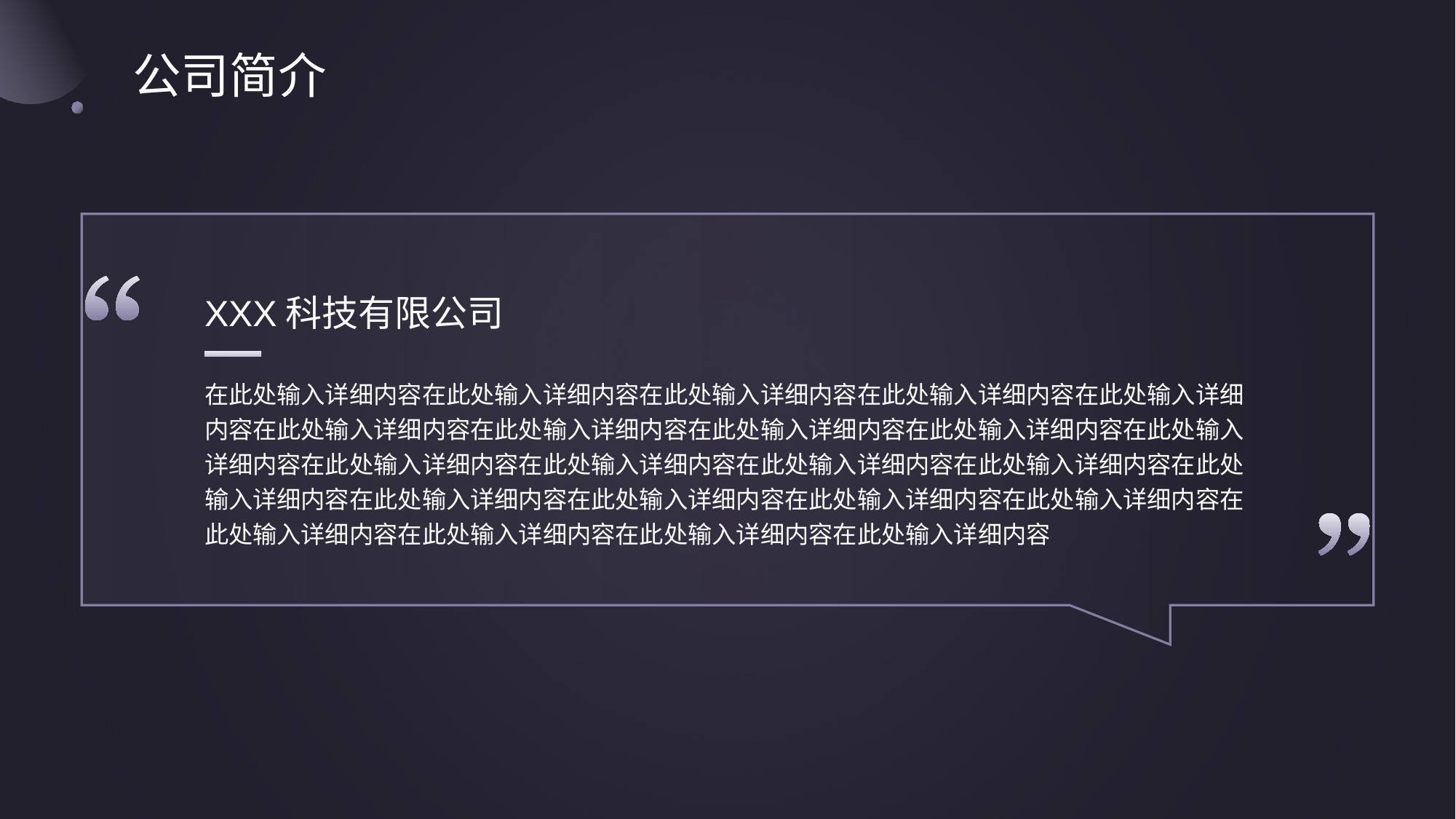

# 公司简介

XXX科技有限公司

在此处输入详细内容在此处输入详细内容在此处输入详细内容在此处输入详细内容在此处输入详细内容在此处输入详细内容在此处输入详细内容在此处输入详细内容在此处输入详细内容在此处输入详细内容在此处输入详细内容在此处输入详细内容在此处输入详细内容在此处输入详细内容在此处输入详细内容在此处输入详细内容在此处输入详细内容在此处输入详细内容在此处输入详细内容在此处输入详细内容在此处输入详细内容在此处输入详细内容在此处输入详细内容